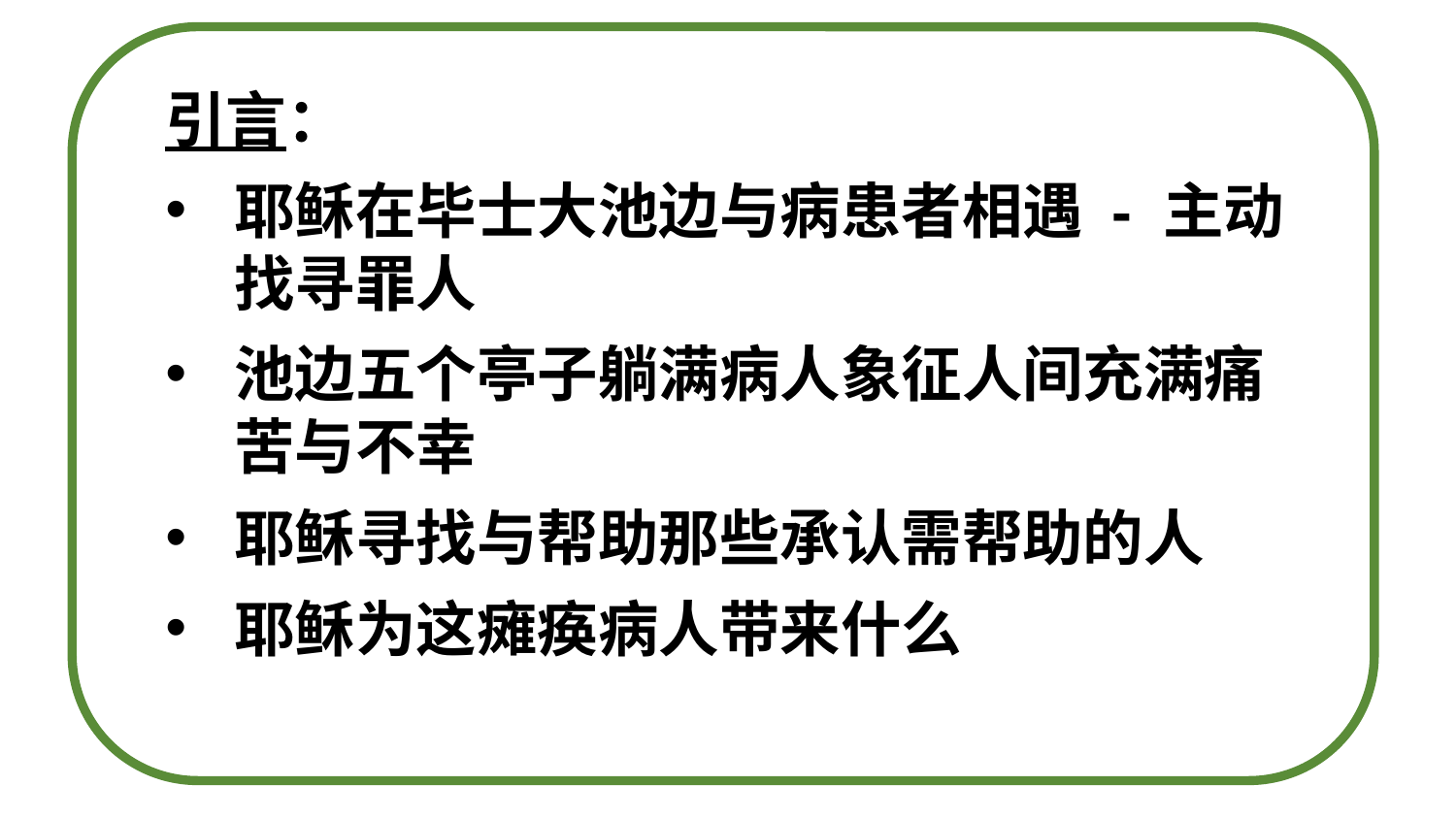

引言：
耶稣在毕士大池边与病患者相遇 - 主动找寻罪人
池边五个亭子躺满病人象征人间充满痛苦与不幸
耶稣寻找与帮助那些承认需帮助的人
耶稣为这瘫痪病人带来什么